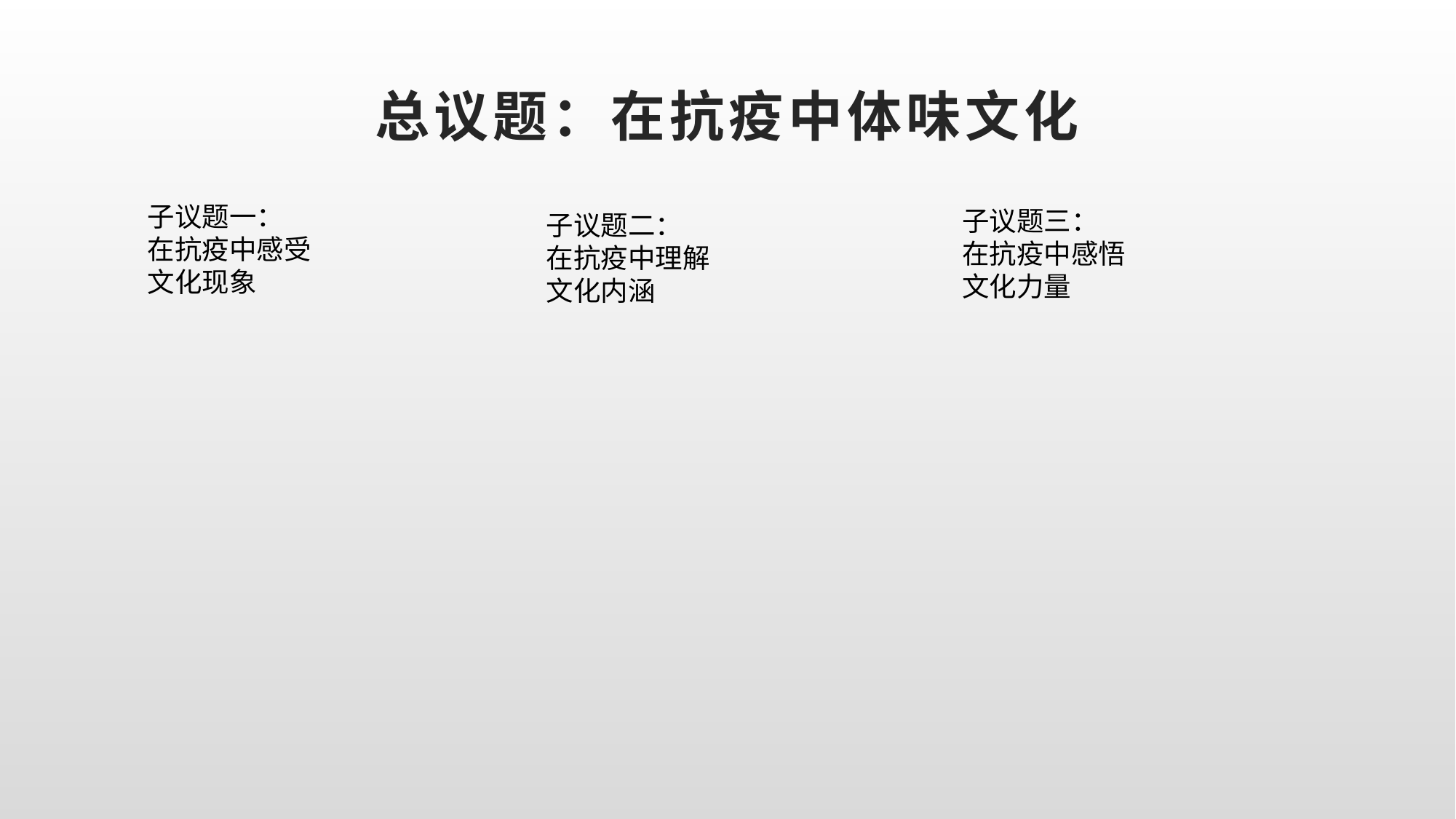

# 总议题：在抗疫中体味文化
子议题一：
在抗疫中感受
文化现象
子议题三：
在抗疫中感悟
文化力量
子议题二：
在抗疫中理解
文化内涵